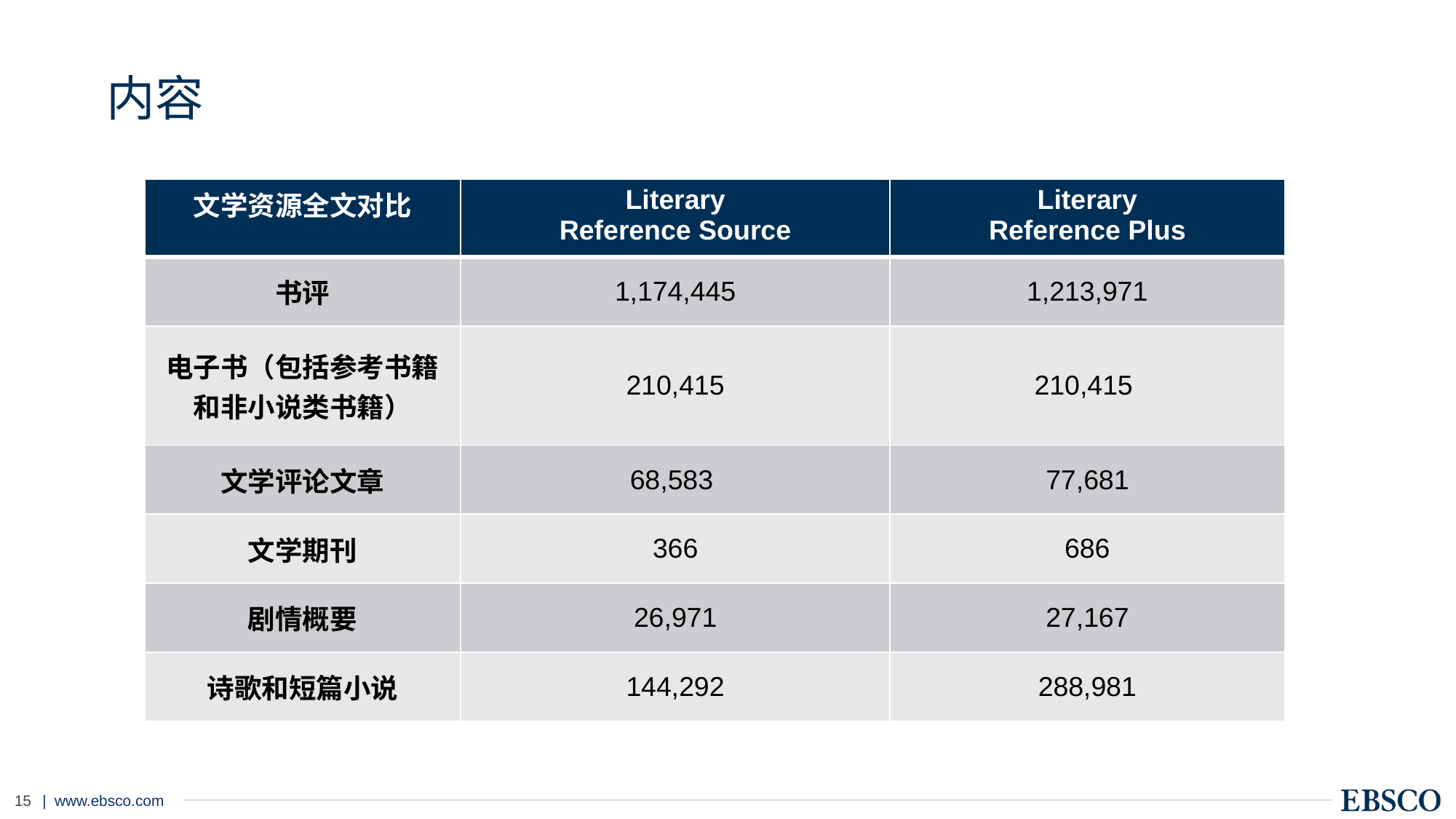

# 内容
| 文学资源全文对比 | Literary Reference Source | Literary Reference Plus |
| --- | --- | --- |
| 书评 | 1,174,445 | 1,213,971 |
| 电子书（包括参考书籍和非小说类书籍） | 210,415 | 210,415 |
| 文学评论文章 | 68,583 | 77,681 |
| 文学期刊 | 366 | 686 |
| 剧情概要 | 26,971 | 27,167 |
| 诗歌和短篇小说 | 144,292 | 288,981 |